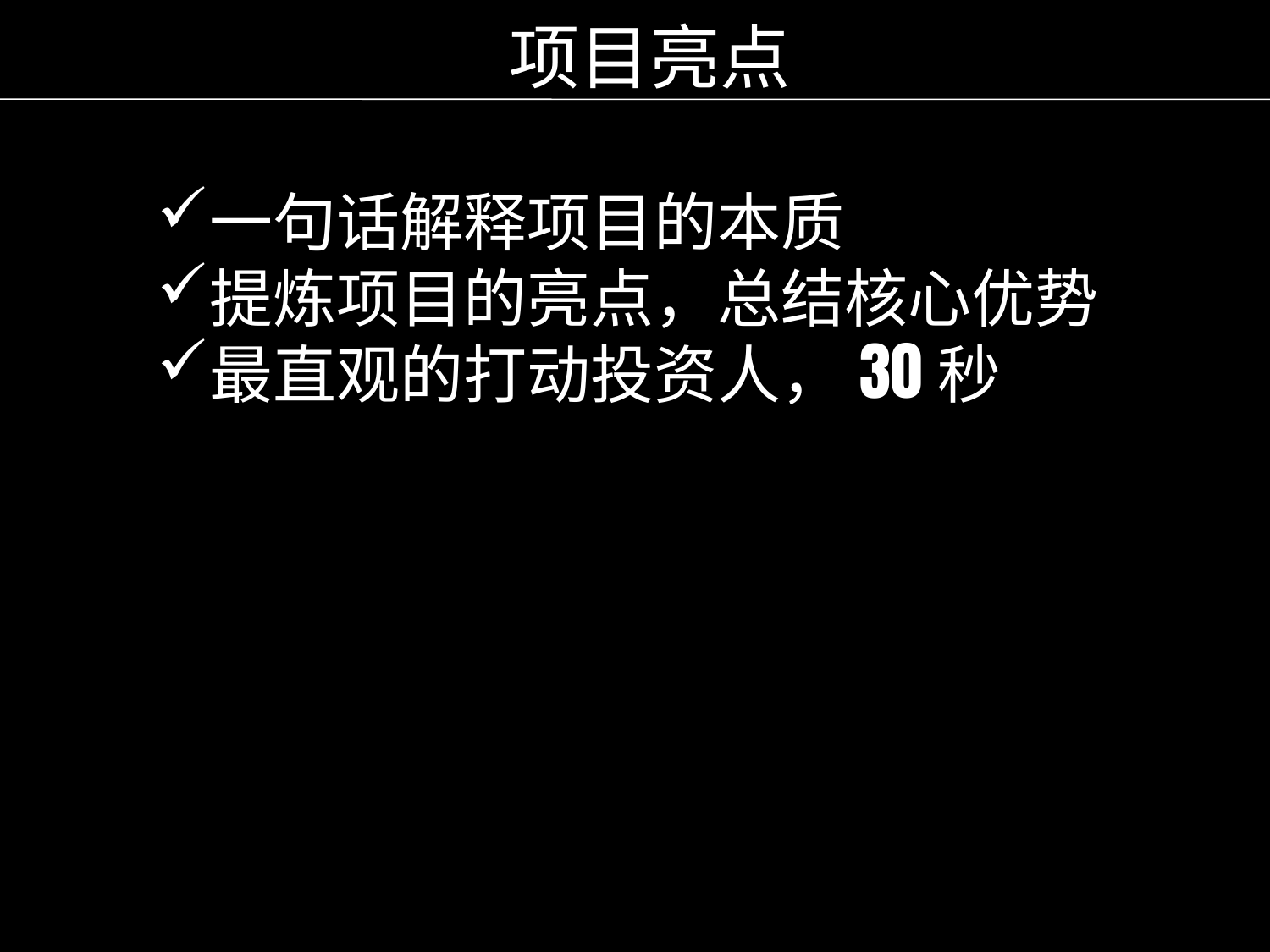

项目亮点
一句话解释项目的本质
提炼项目的亮点，总结核心优势
最直观的打动投资人，30秒